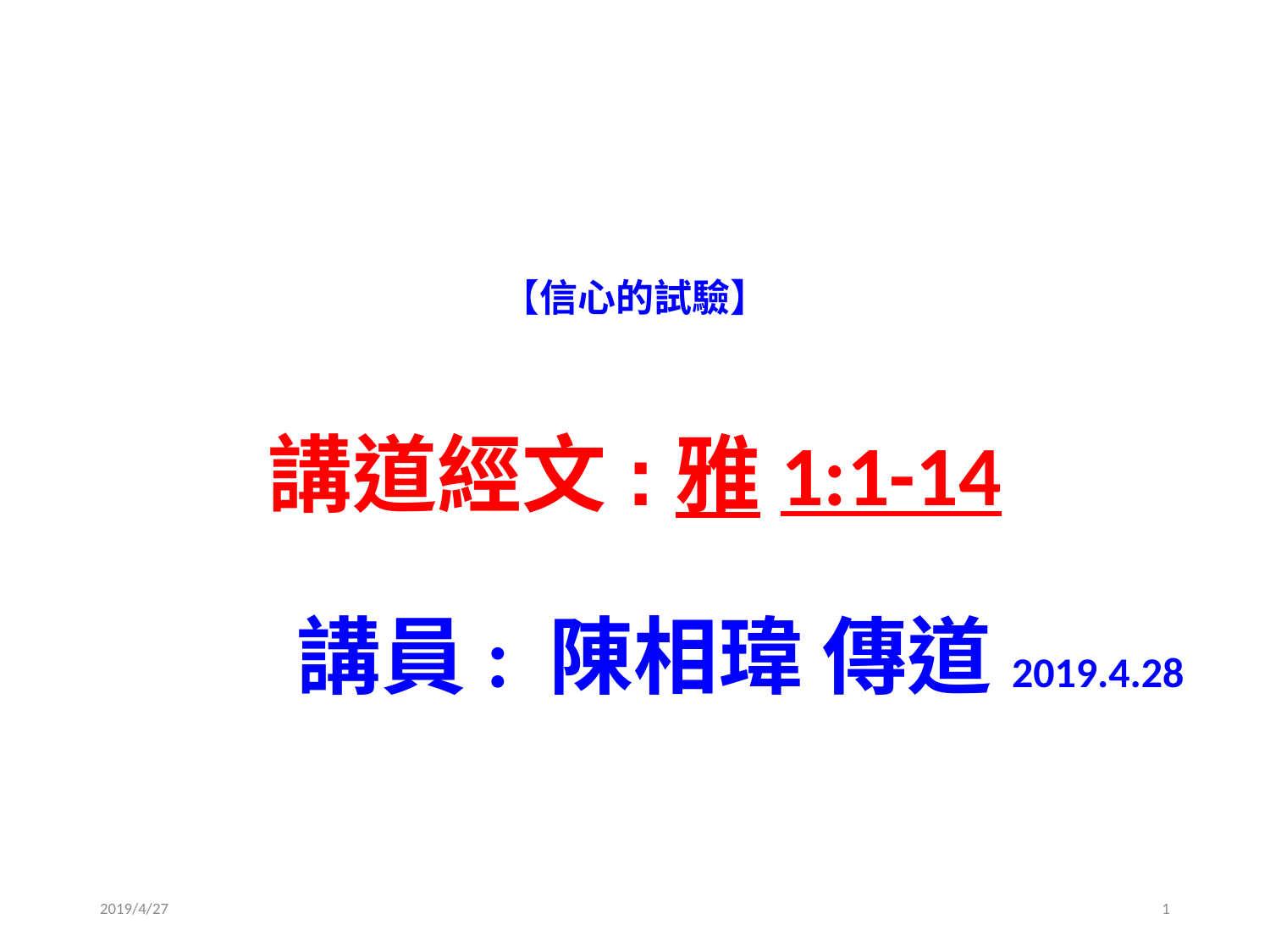

# 【信心的試驗】
講道經文:雅1:1-14
          講員: 陳相瑋 傳道2019.4.28
2019/4/27
1